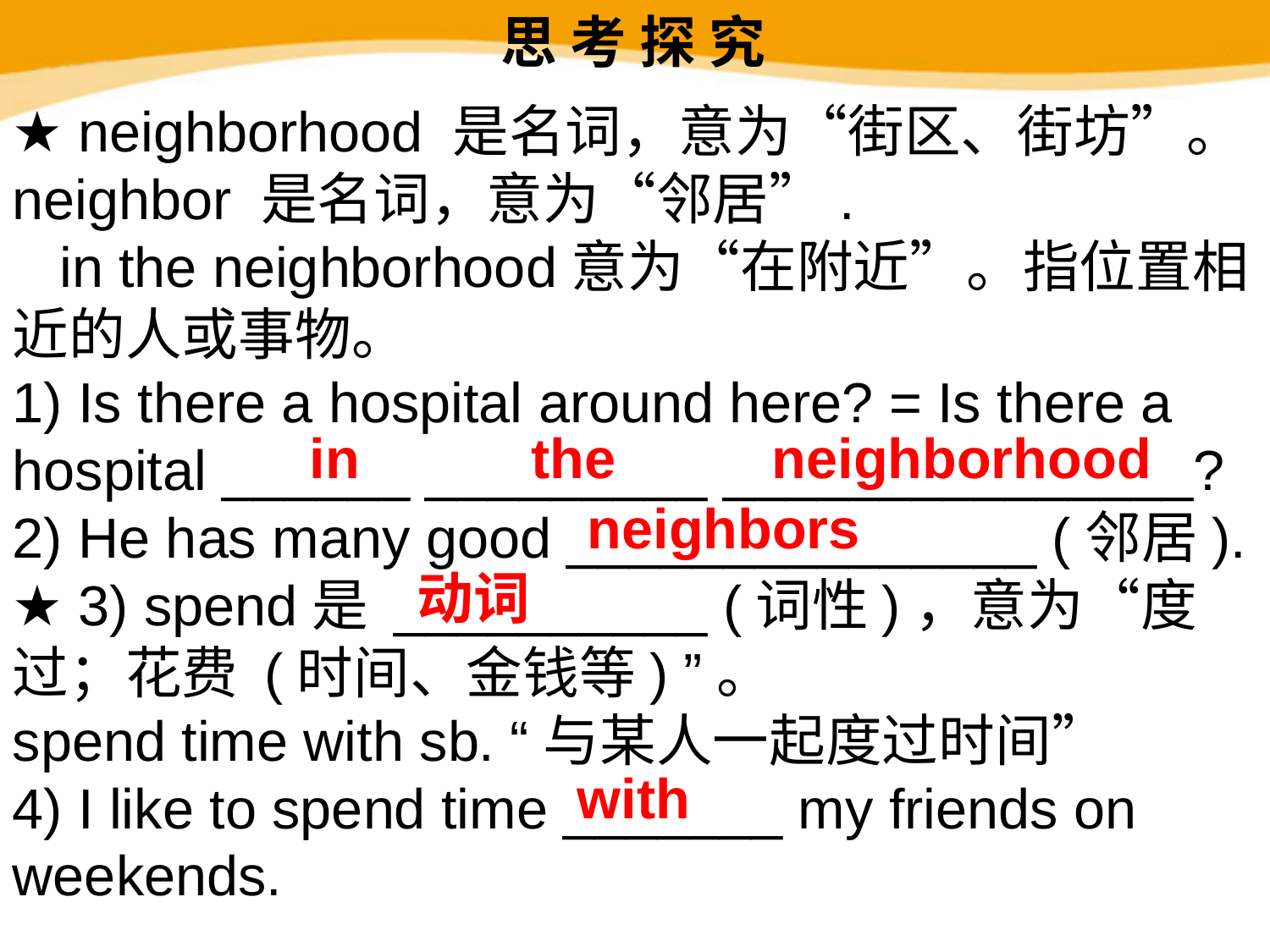

思 考 探 究
★ neighborhood 是名词，意为“街区、街坊”。 neighbor 是名词，意为“邻居”.
   in the neighborhood意为“在附近”。指位置相近的人或事物。
1) Is there a hospital around here? = Is there a hospital ______ _________ _______________?
2) He has many good _______________ (邻居).
★ 3) spend是 __________ (词性)，意为“度过；花费 (时间、金钱等) ”。
spend time with sb. “与某人一起度过时间”
4) I like to spend time _______ my friends on weekends.
    in           the          neighborhood
neighbors
动词
with